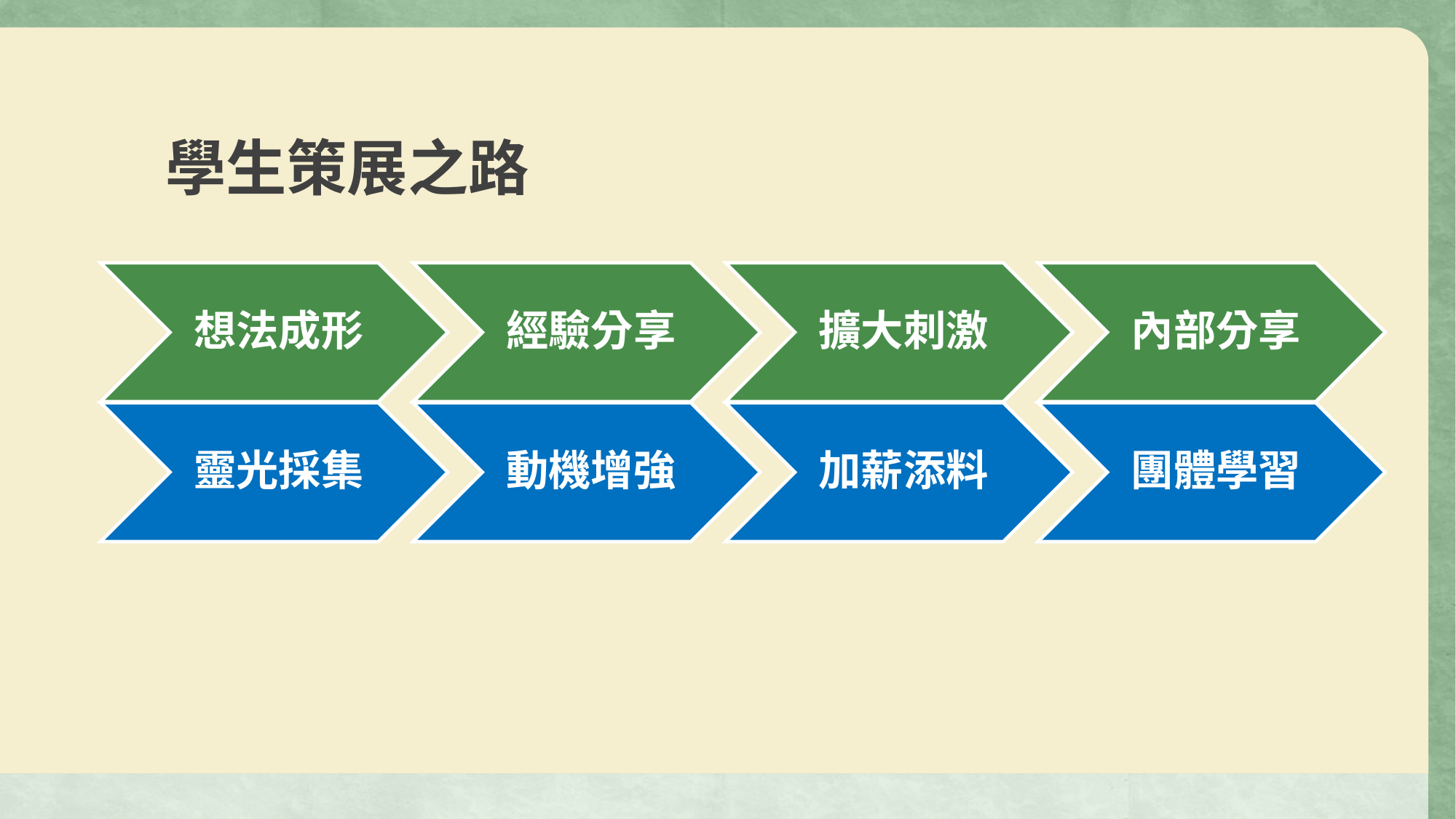

# 學生策展之路
想法成形
經驗分享
擴大刺激
內部分享
靈光採集
動機增強
加薪添料
團體學習